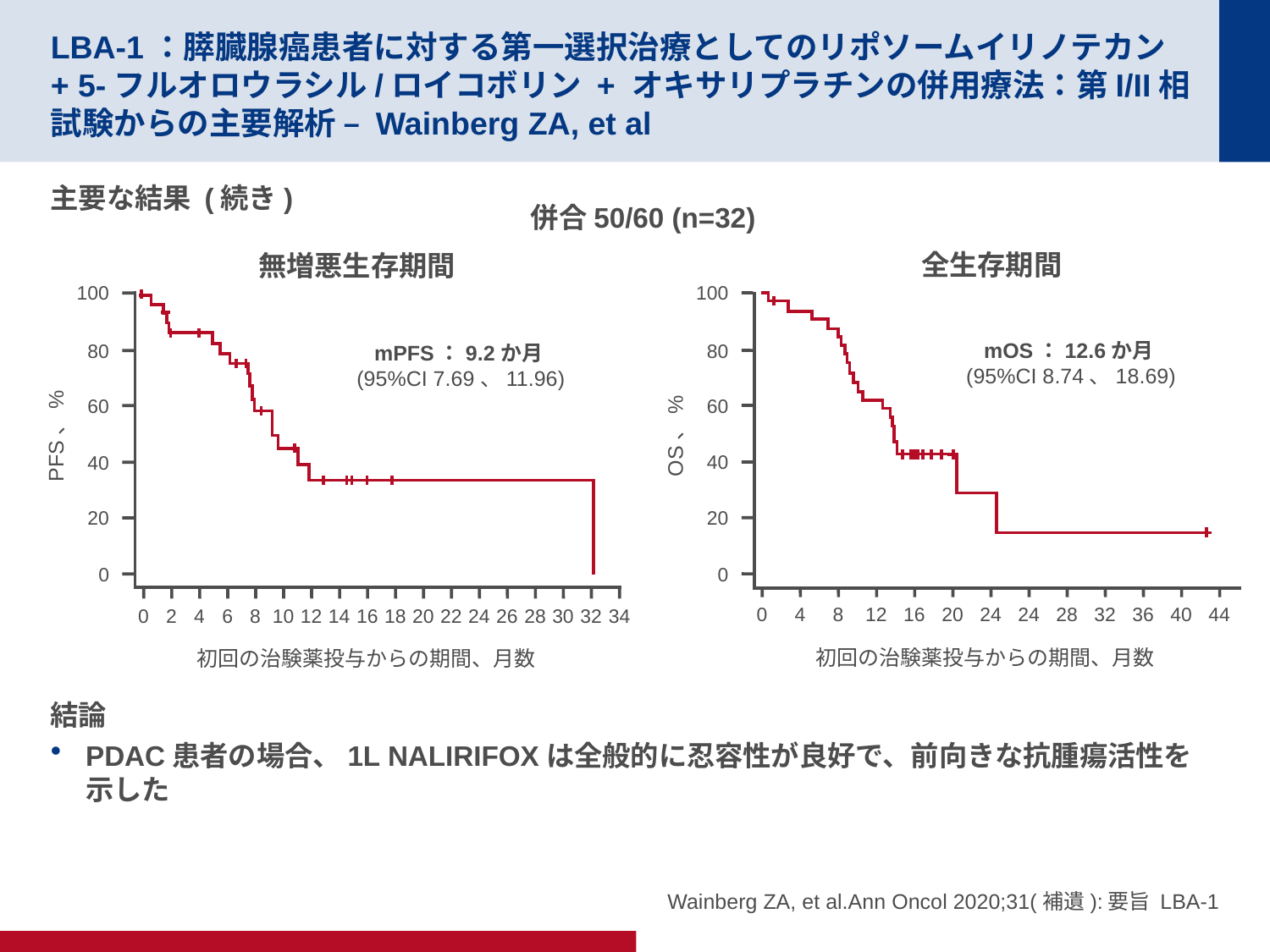

# LBA-1：膵臓腺癌患者に対する第一選択治療としてのリポソームイリノテカン + 5-フルオロウラシル/ロイコボリン + オキサリプラチンの併用療法：第I/II相試験からの主要解析 – Wainberg ZA, et al
主要な結果 (続き)
結論
PDAC患者の場合、1L NALIRIFOXは全般的に忍容性が良好で、前向きな抗腫瘍活性を示した
併合50/60 (n=32)
全生存期間
無増悪生存期間
100

80

60

OS、%
40

20

0

0
4
8
12
16
20
24
24
28
32
36
40
44
初回の治験薬投与からの期間、月数
100

80

60

PFS、%
40

20

0

0
2
4
6
8
10
12
14
16
18
20
22
24
26
28
30
32
34
初回の治験薬投与からの期間、月数
mOS：12.6か月
(95%CI 8.74、18.69)
mPFS：9.2か月
(95%CI 7.69、11.96)
Wainberg ZA, et al.Ann Oncol 2020;31(補遺):要旨 LBA-1